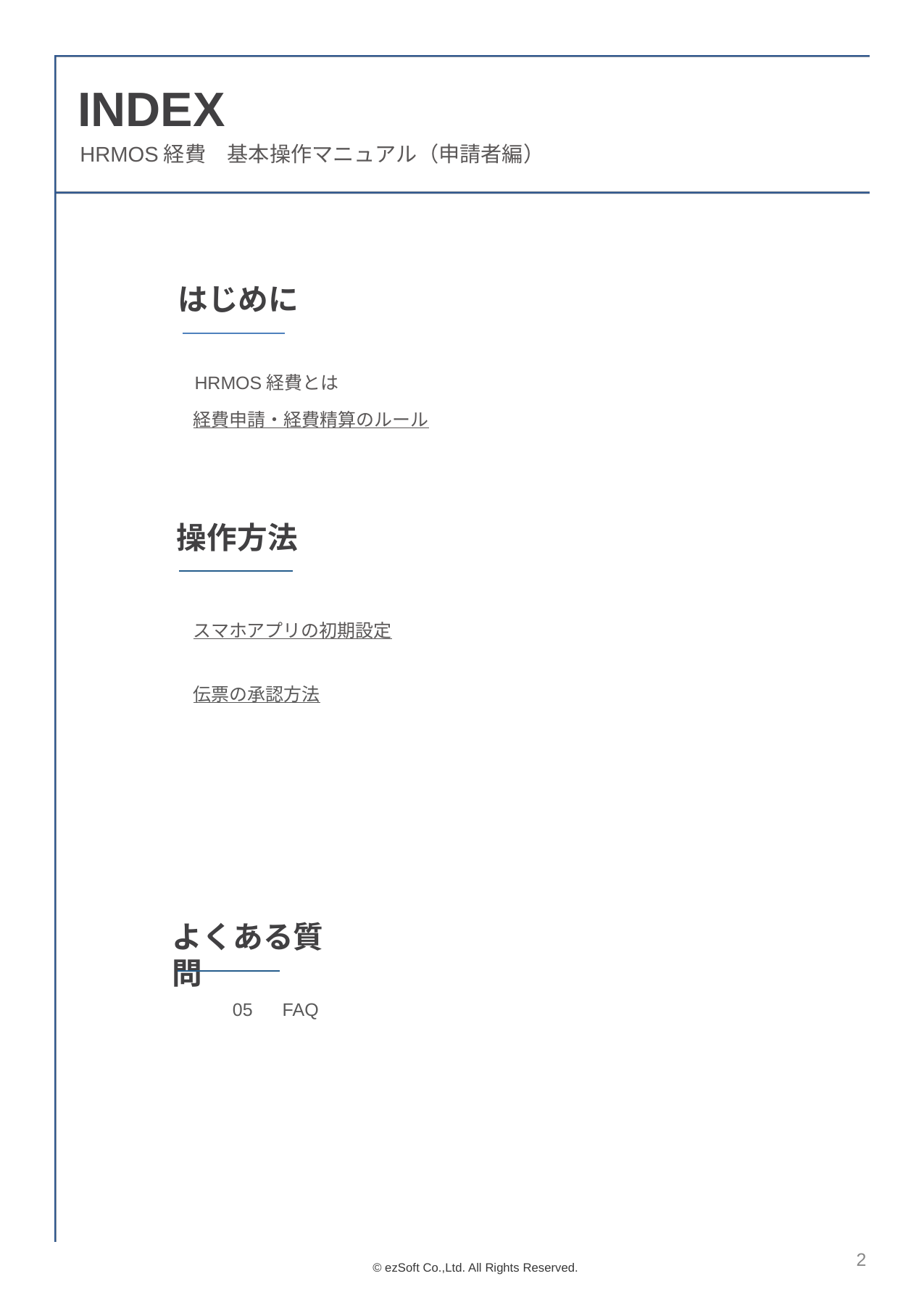

INDEX
HRMOS経費　基本操作マニュアル（申請者編）
はじめに

HRMOS経費とは
経費申請・経費精算のルール
操作方法

スマホアプリの初期設定
伝票の承認方法
よくある質問

FAQ
05
2